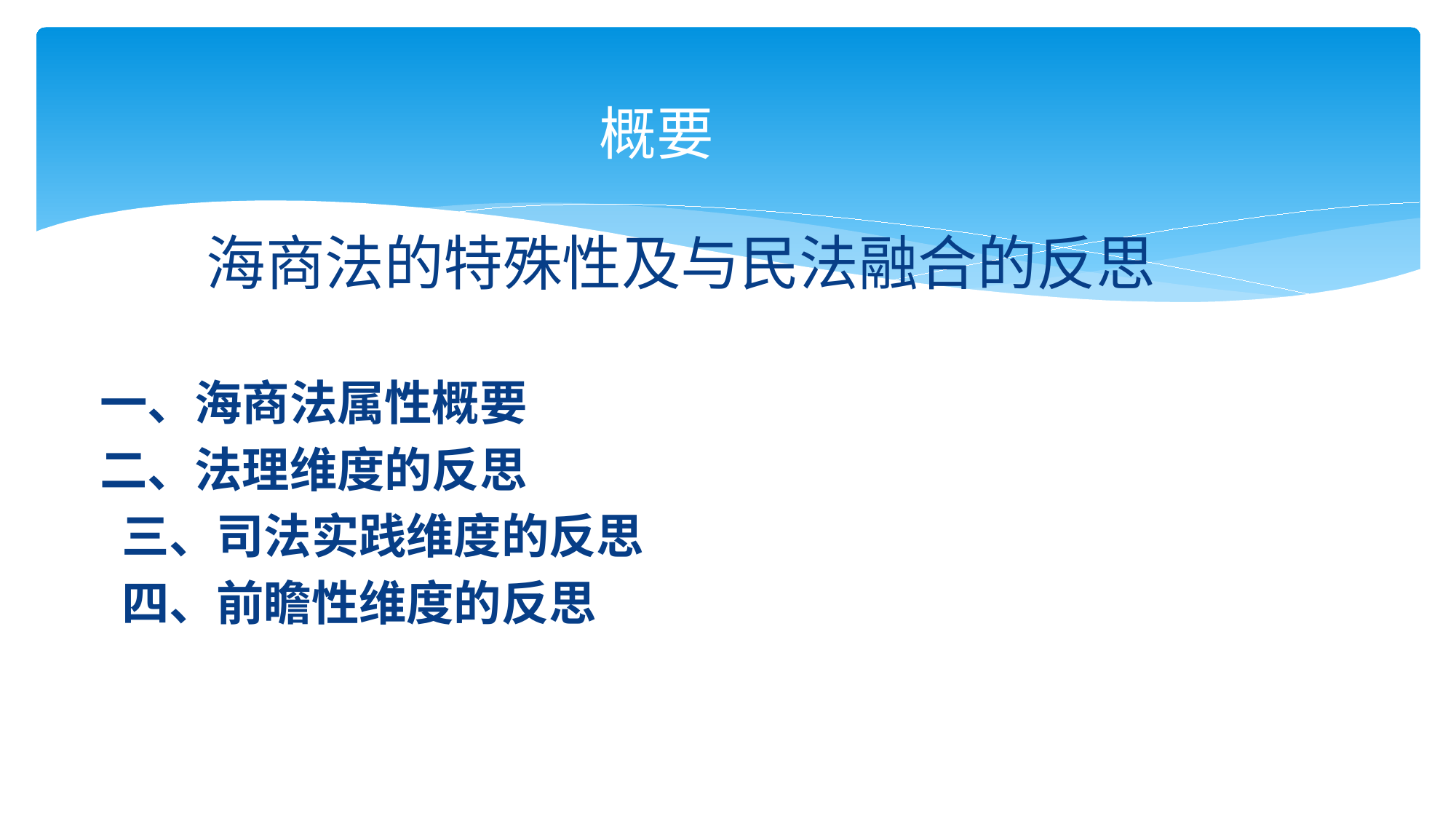

# 概要
       海商法的特殊性及与民法融合的反思

一、海商法属性概要
二、法理维度的反思
 三、司法实践维度的反思
 四、前瞻性维度的反思